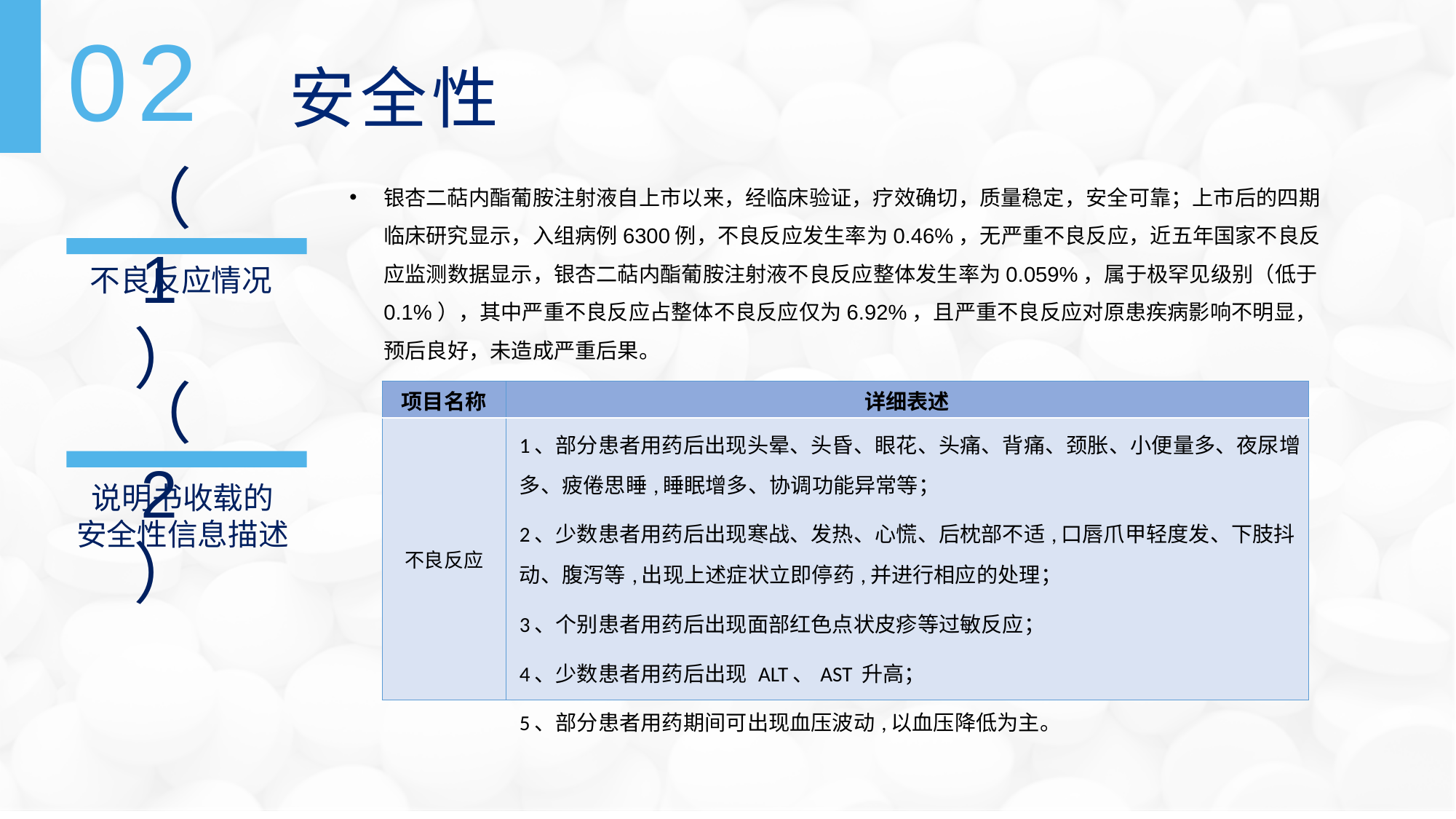

02
安全性
（1）
银杏二萜内酯葡胺注射液自上市以来，经临床验证，疗效确切，质量稳定，安全可靠；上市后的四期临床研究显示，入组病例6300例，不良反应发生率为0.46%，无严重不良反应，近五年国家不良反应监测数据显示，银杏二萜内酯葡胺注射液不良反应整体发生率为0.059%，属于极罕见级别（低于0.1%），其中严重不良反应占整体不良反应仅为6.92%，且严重不良反应对原患疾病影响不明显，预后良好，未造成严重后果。

不良反应情况
（2）
| 项目名称 | 详细表述 |
| --- | --- |
| 不良反应 | 1、部分患者用药后出现头晕、头昏、眼花、头痛、背痛、颈胀、小便量多、夜尿增多、疲倦思睡,睡眠增多、协调功能异常等； 2、少数患者用药后出现寒战、发热、心慌、后枕部不适,口唇爪甲轻度发、下肢抖动、腹泻等,出现上述症状立即停药,并进行相应的处理； 3、个别患者用药后出现面部红色点状皮疹等过敏反应； 4、少数患者用药后出现 ALT、AST 升高； 5、部分患者用药期间可出现血压波动,以血压降低为主。 |

说明书收载的
安全性信息描述